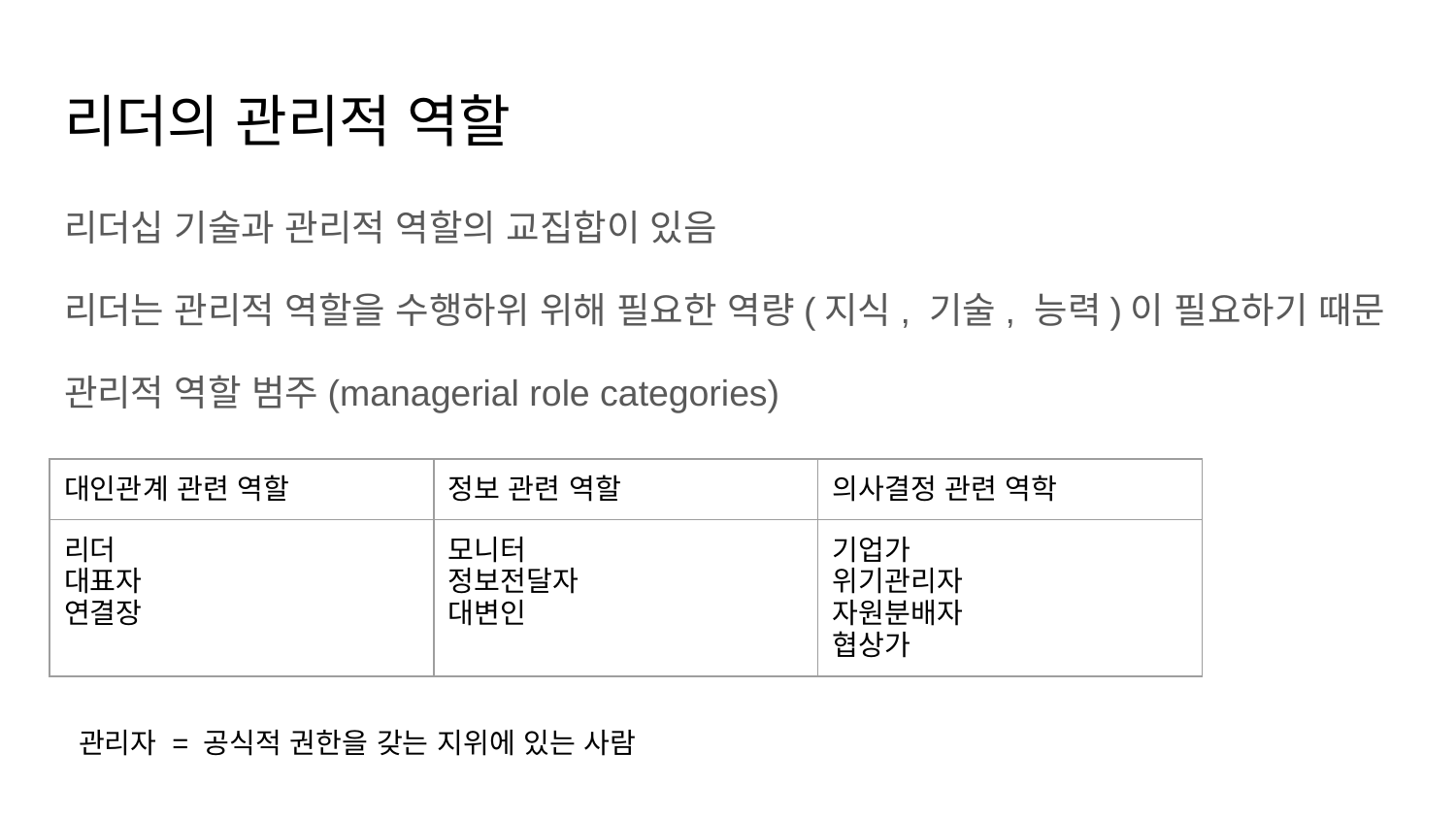

# 리더의 관리적 역할
리더십 기술과 관리적 역할의 교집합이 있음
리더는 관리적 역할을 수행하위 위해 필요한 역량(지식, 기술, 능력)이 필요하기 때문
관리적 역할 범주(managerial role categories)
| 대인관계 관련 역할 | 정보 관련 역할 | 의사결정 관련 역학 |
| --- | --- | --- |
| 리더 대표자 연결장 | 모니터 정보전달자 대변인 | 기업가 위기관리자 자원분배자 협상가 |
관리자 = 공식적 권한을 갖는 지위에 있는 사람